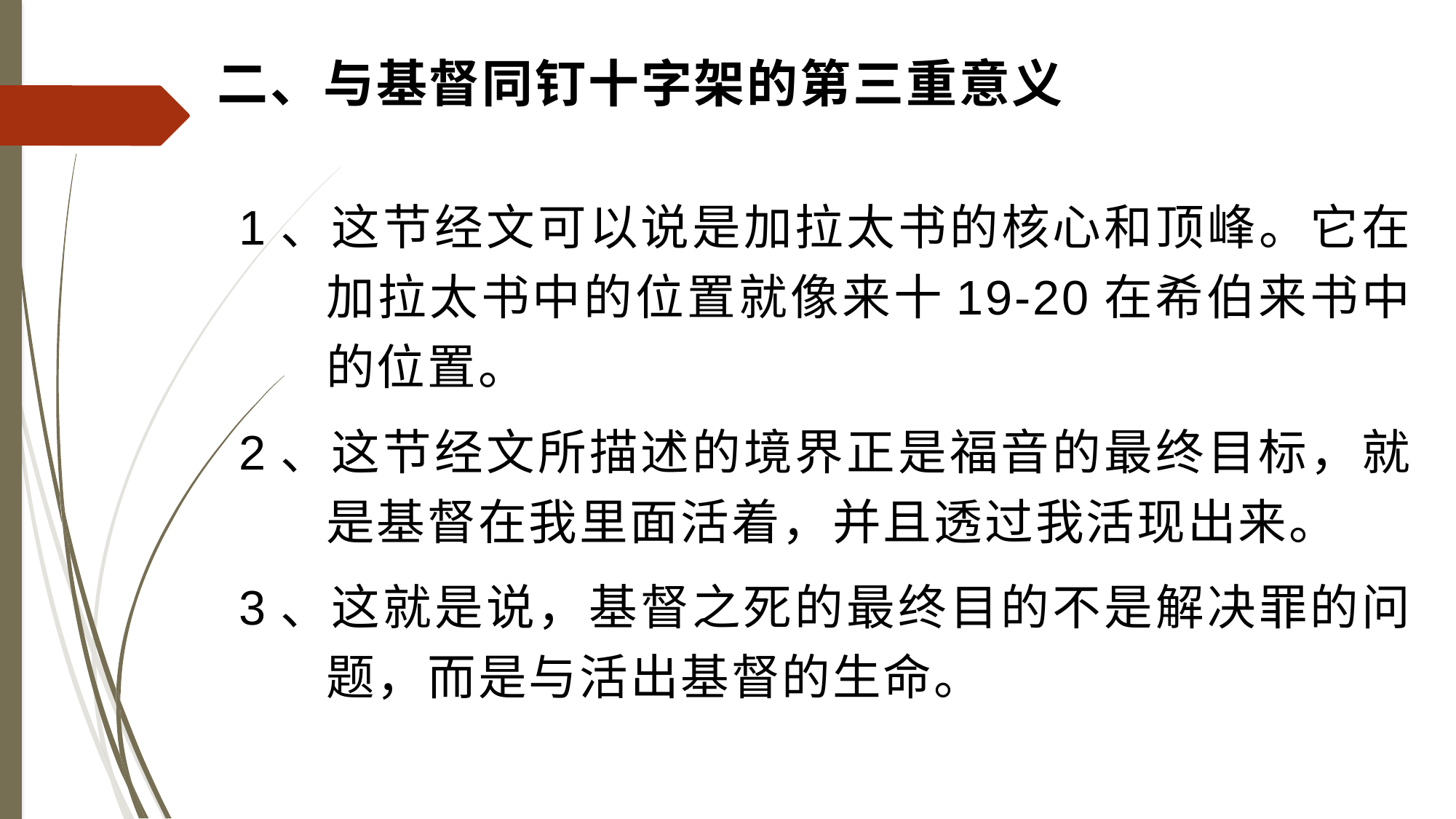

# 二、与基督同钉十字架的第三重意义
1、这节经文可以说是加拉太书的核心和顶峰。它在加拉太书中的位置就像来十19-20在希伯来书中的位置。
2、这节经文所描述的境界正是福音的最终目标，就是基督在我里面活着，并且透过我活现出来。
3、这就是说，基督之死的最终目的不是解决罪的问题，而是与活出基督的生命。